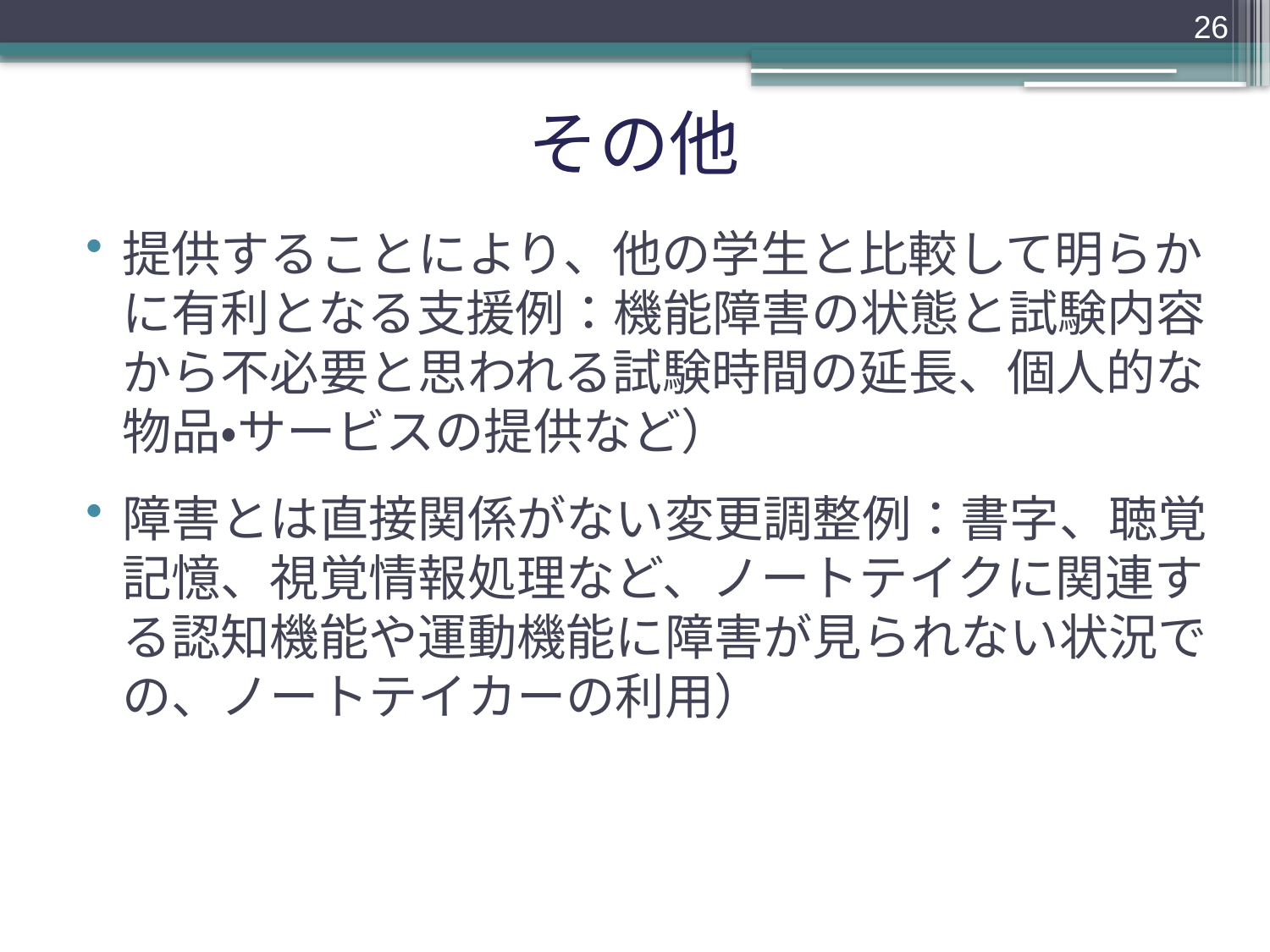

26
# その他
提供することにより、他の学生と比較して明らかに有利となる支援例：機能障害の状態と試験内容から不必要と思われる試験時間の延長、個人的な物品・サービスの提供など）
障害とは直接関係がない変更調整例：書字、聴覚記憶、視覚情報処理など、ノートテイクに関連する認知機能や運動機能に障害が見られない状況での、ノートテイカーの利用）